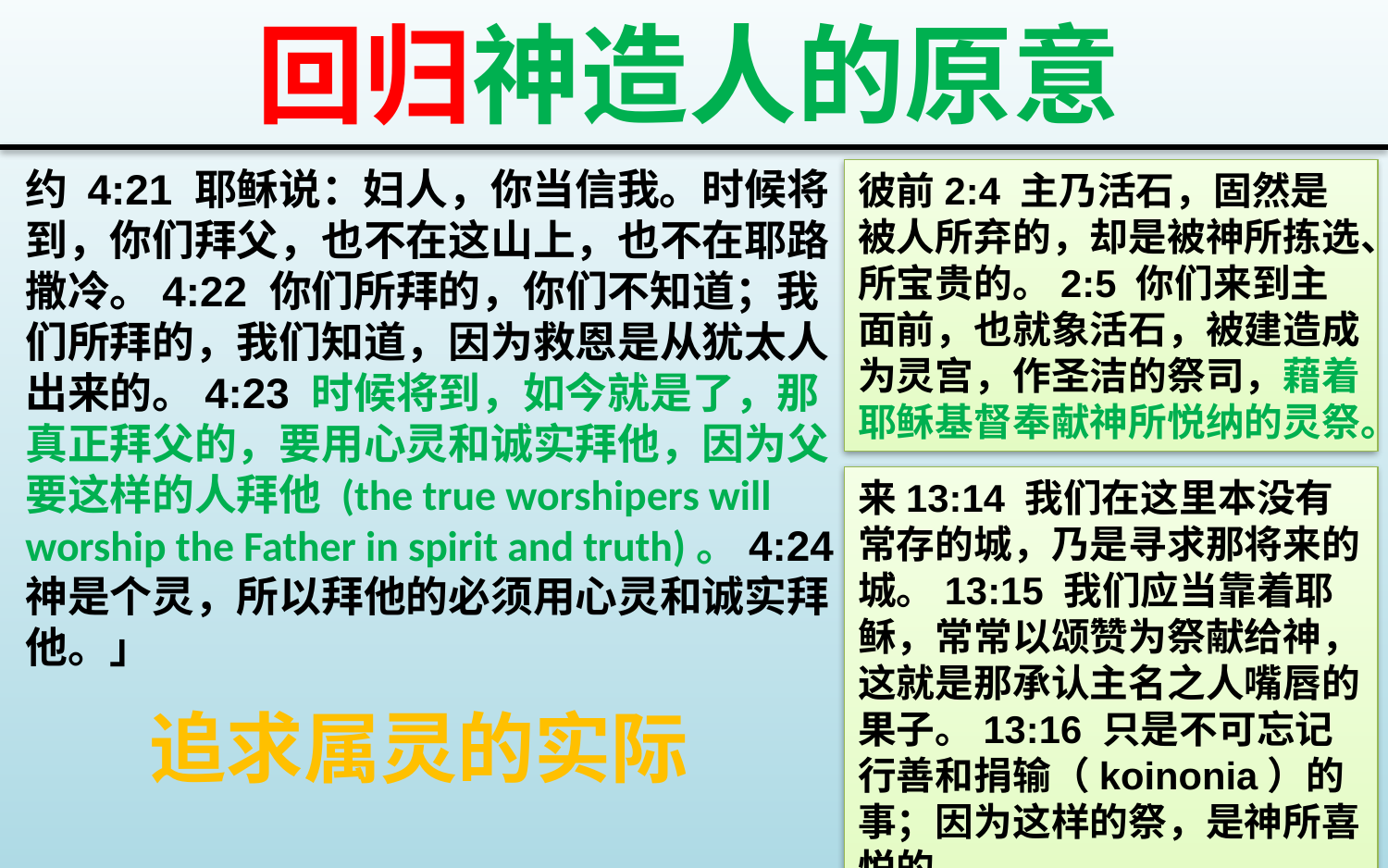

回归神造人的原意
约 4:21 耶稣说：妇人，你当信我。时候将到，你们拜父，也不在这山上，也不在耶路撒冷。4:22 你们所拜的，你们不知道；我们所拜的，我们知道，因为救恩是从犹太人出来的。4:23 时候将到，如今就是了，那真正拜父的，要用心灵和诚实拜他，因为父要这样的人拜他 (the true worshipers will worship the Father in spirit and truth)。4:24 神是个灵，所以拜他的必须用心灵和诚实拜他。」
彼前2:4 主乃活石，固然是被人所弃的，却是被神所拣选、所宝贵的。2:5 你们来到主面前，也就象活石，被建造成为灵宫，作圣洁的祭司，藉着耶稣基督奉献神所悦纳的灵祭。
来13:14 我们在这里本没有常存的城，乃是寻求那将来的城。13:15 我们应当靠着耶稣，常常以颂赞为祭献给神，这就是那承认主名之人嘴唇的果子。13:16 只是不可忘记行善和捐输（koinonia）的事；因为这样的祭，是神所喜悦的。
追求属灵的实际